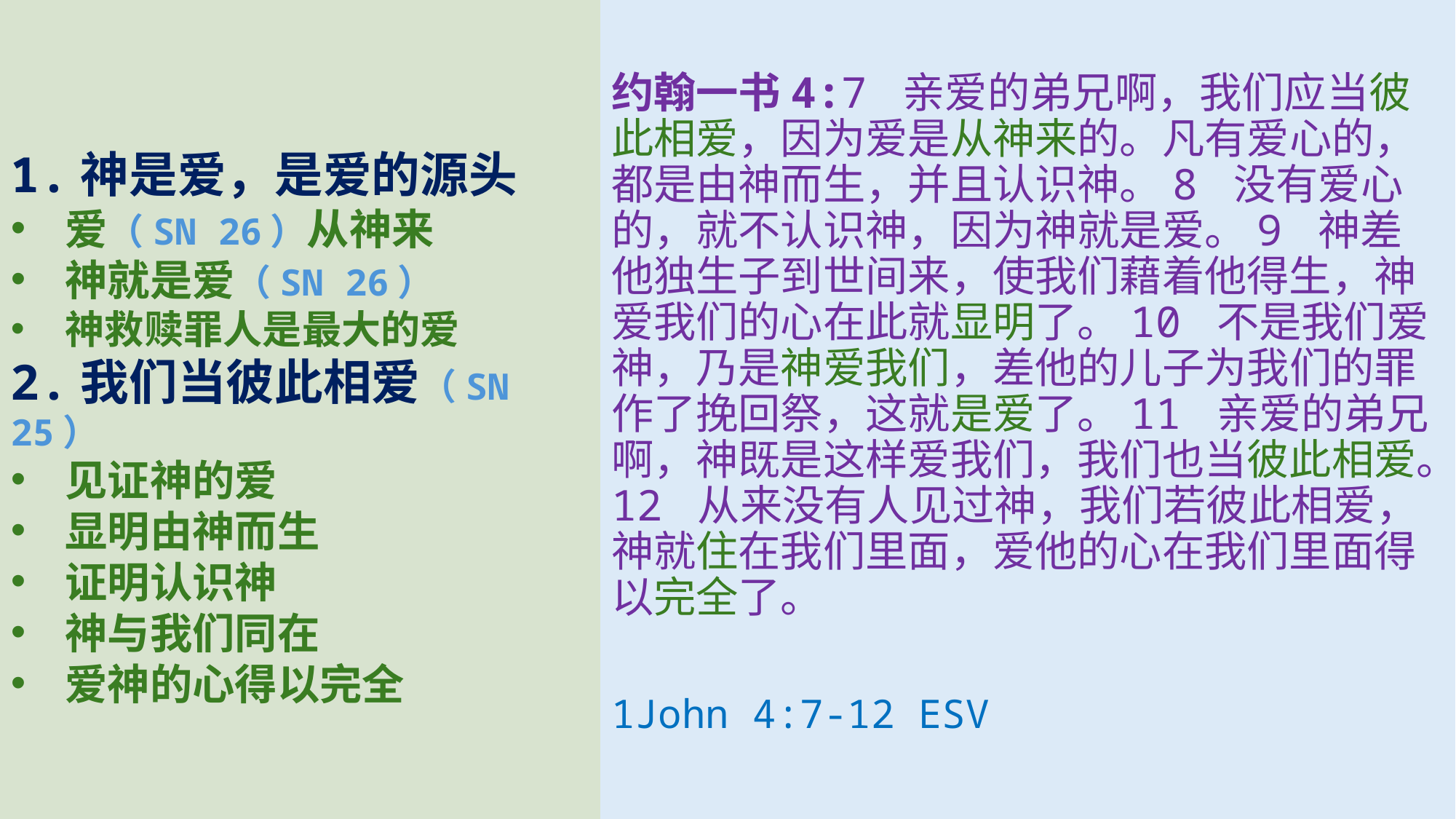

约翰一书4:7 亲爱的弟兄啊，我们应当彼此相爱，因为爱是从神来的。凡有爱心的，都是由神而生，并且认识神。8 没有爱心的，就不认识神，因为神就是爱。9 神差他独生子到世间来，使我们藉着他得生，神爱我们的心在此就显明了。10 不是我们爱神，乃是神爱我们，差他的儿子为我们的罪作了挽回祭，这就是爱了。11 亲爱的弟兄啊，神既是这样爱我们，我们也当彼此相爱。12 从来没有人见过神，我们若彼此相爱，神就住在我们里面，爱他的心在我们里面得以完全了。

1John 4:7-12 ESV
1.神是爱，是爱的源头
爱（SN 26）从神来
神就是爱（SN 26）
神救赎罪人是最大的爱
2.我们当彼此相爱（SN 25）
见证神的爱
显明由神而生
证明认识神
神与我们同在
爱神的心得以完全